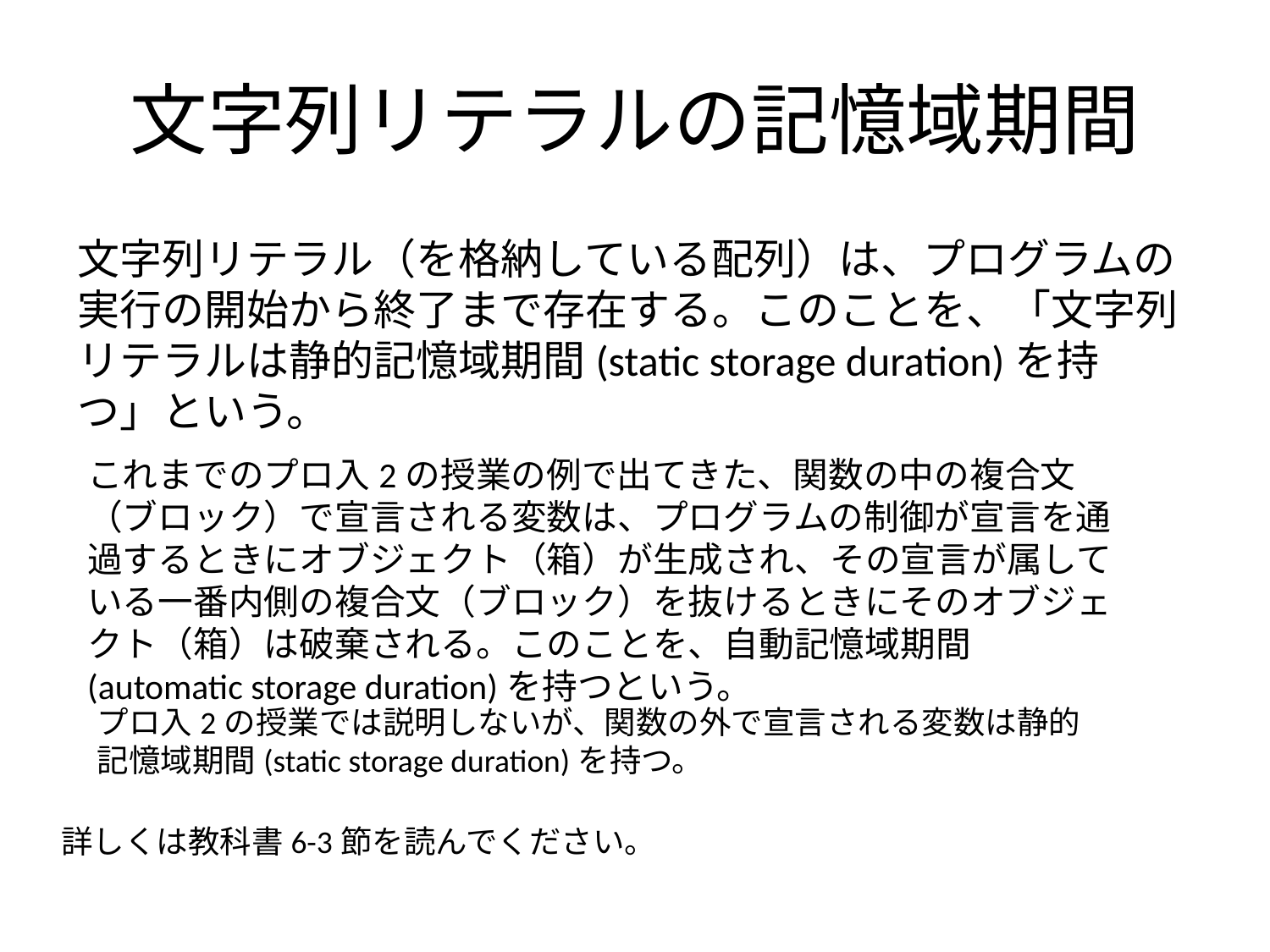

# 文字列リテラルの記憶域期間
文字列リテラル（を格納している配列）は、プログラムの実行の開始から終了まで存在する。このことを、「文字列リテラルは静的記憶域期間(static storage duration)を持つ」という。
これまでのプロ入2の授業の例で出てきた、関数の中の複合文（ブロック）で宣言される変数は、プログラムの制御が宣言を通過するときにオブジェクト（箱）が生成され、その宣言が属している一番内側の複合文（ブロック）を抜けるときにそのオブジェクト（箱）は破棄される。このことを、自動記憶域期間(automatic storage duration)を持つという。
プロ入2の授業では説明しないが、関数の外で宣言される変数は静的記憶域期間(static storage duration)を持つ。
詳しくは教科書6-3節を読んでください。